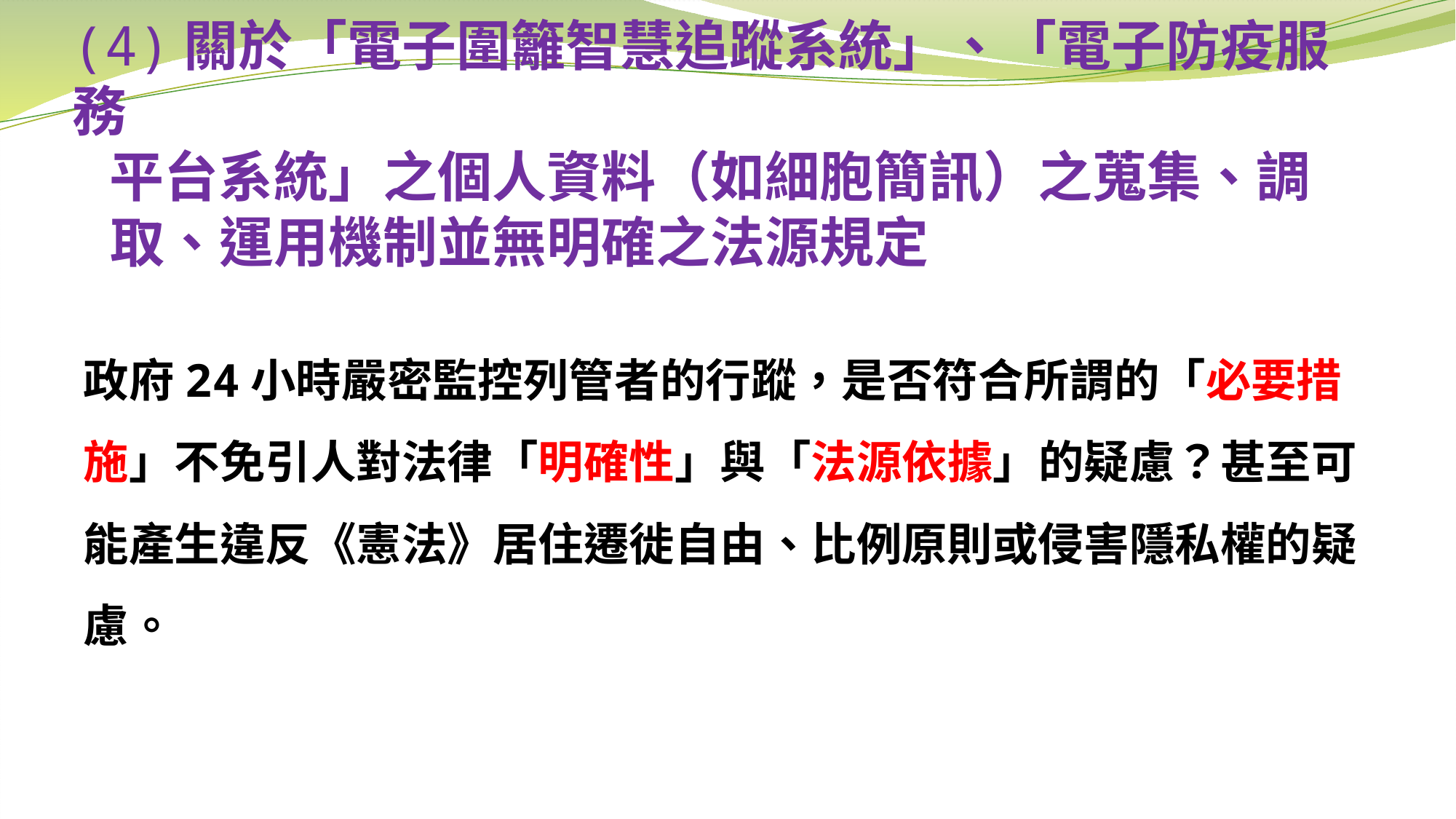

# (4)關於「電子圍籬智慧追蹤系統」、「電子防疫服務 平台系統」之個人資料（如細胞簡訊）之蒐集、調 取、運用機制並無明確之法源規定

政府24小時嚴密監控列管者的行蹤，是否符合所謂的「必要措施」不免引人對法律「明確性」與「法源依據」的疑慮？甚至可能產生違反《憲法》居住遷徙自由、比例原則或侵害隱私權的疑慮。